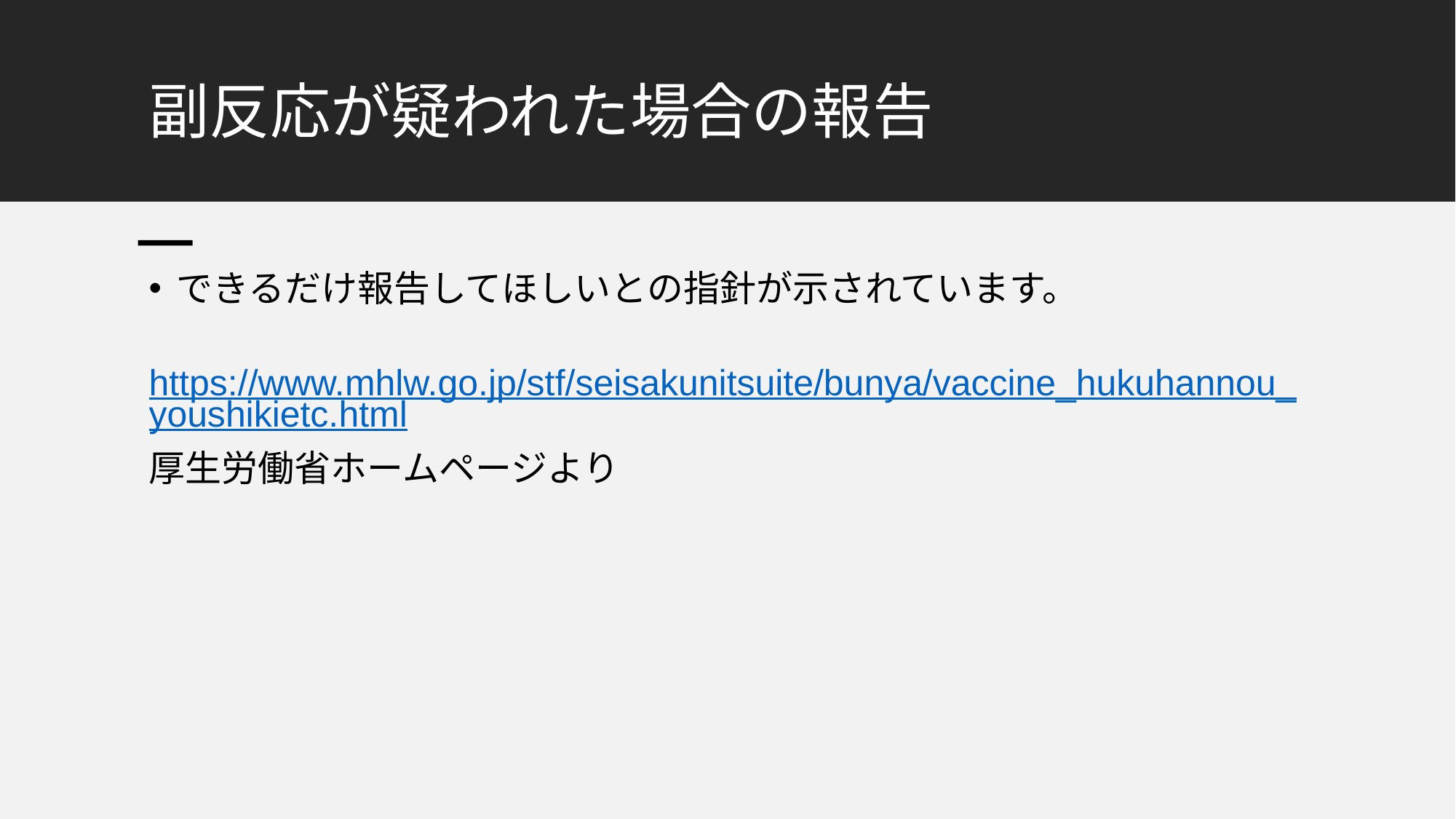

# 副反応が疑われた場合の報告

できるだけ報告してほしいとの指針が示されています。
　https://www.mhlw.go.jp/stf/seisakunitsuite/bunya/vaccine_hukuhannou_youshikietc.html
厚生労働省ホームページより